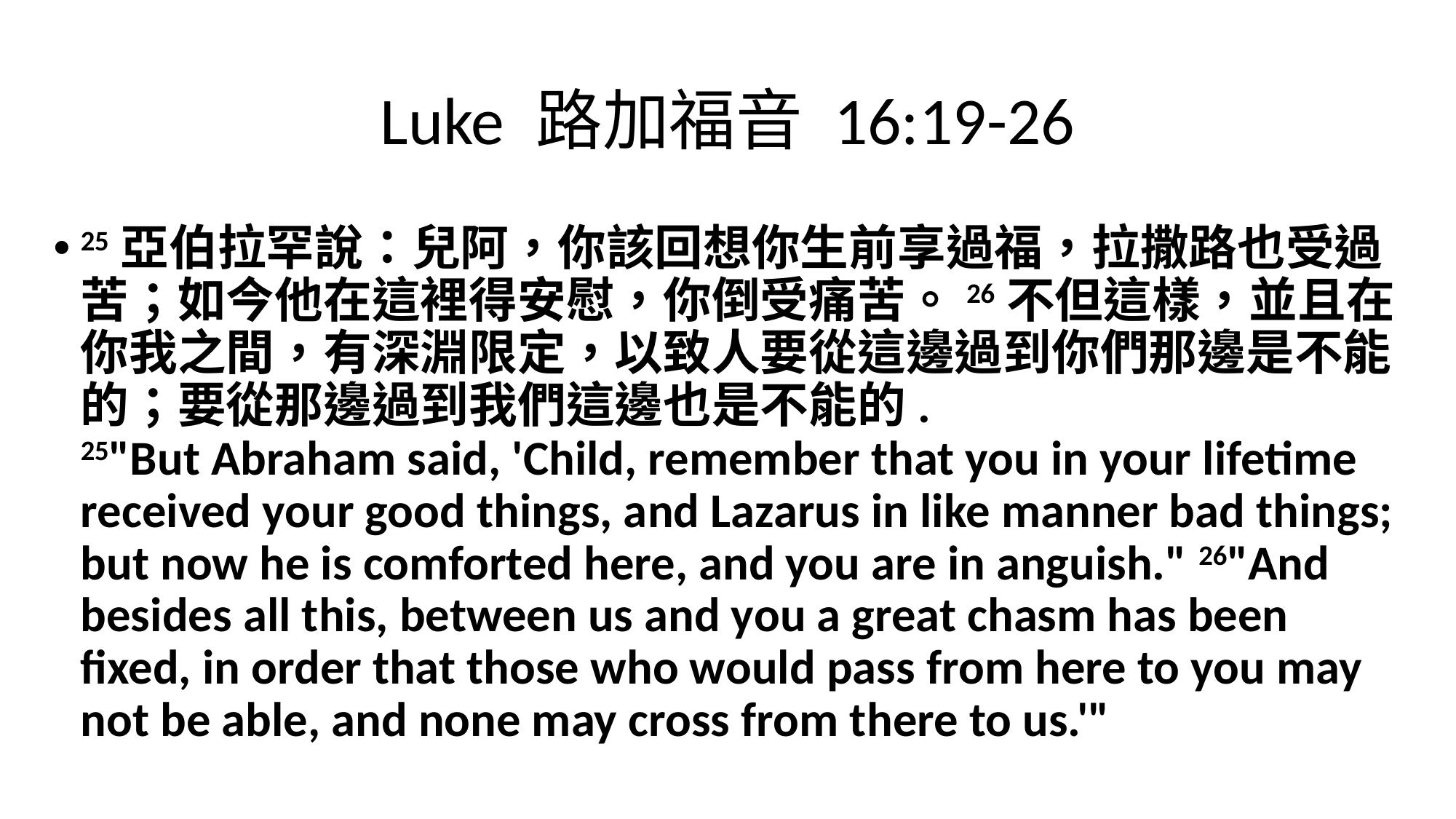

# Luke 路加福音 16:19-26
25亞伯拉罕說：兒阿，你該回想你生前享過福，拉撒路也受過苦；如今他在這裡得安慰，你倒受痛苦。26不但這樣，並且在你我之間，有深淵限定，以致人要從這邊過到你們那邊是不能的；要從那邊過到我們這邊也是不能的.
25"But Abraham said, 'Child, remember that you in your lifetime received your good things, and Lazarus in like manner bad things; but now he is comforted here, and you are in anguish." 26"And besides all this, between us and you a great chasm has been fixed, in order that those who would pass from here to you may not be able, and none may cross from there to us.'"